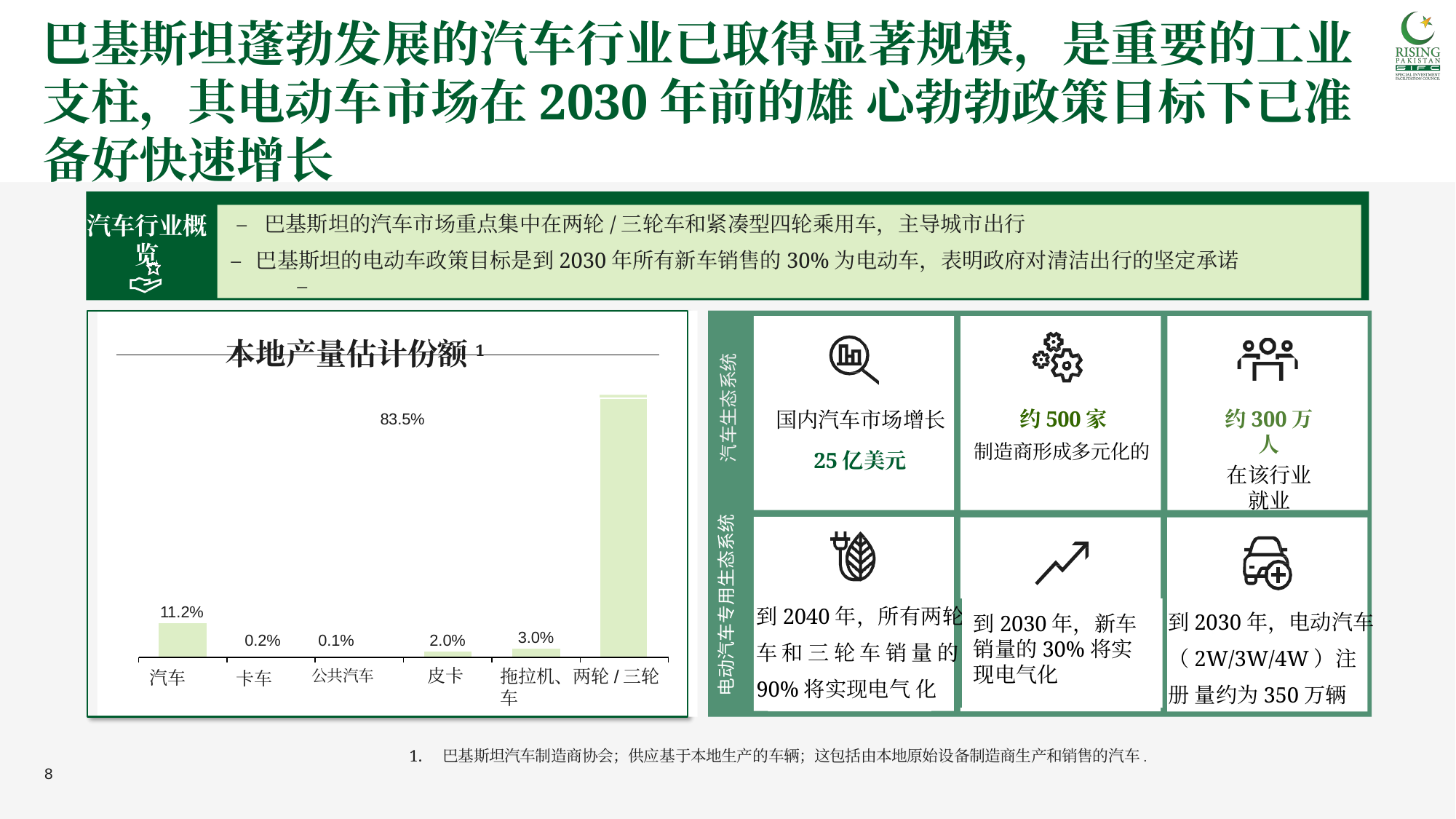

# 巴基斯坦蓬勃发展的汽车行业已取得显著规模，是重要的工业支柱，其电动车市场在2030年前的雄 心勃勃政策目标下已准备好快速增长

–  巴基斯坦的汽车市场重点集中在两轮/三轮车和紧凑型四轮乘用车，主导城市出行
汽车行业概览
 –   巴基斯坦的电动车政策目标是到2030年所有新车销售的30%为电动车，表明政府对清洁出行的坚定承诺–

本地产量估计份额1

                                       83.5%

汽车生态系统

约500家
制造商形成多元化的
约300万人
在该行业就业
国内汽车市场增长
25亿美元
电动汽车专用生态系统

到2040年，所有两轮车和三轮车销量的90%将实现电气 化

11.2%

到2030年，电动汽车
（2W/3W/4W）注册 量约为350万辆
到2030年，新车销量的30%将实现电气化

3.0%

0.2%
2.0%
0.1%

皮卡
拖拉机、两轮/三轮车

公共汽车
汽车
卡车

1.    巴基斯坦汽车制造商协会；供应基于本地生产的车辆；这包括由本地原始设备制造商生产和销售的汽车.
8